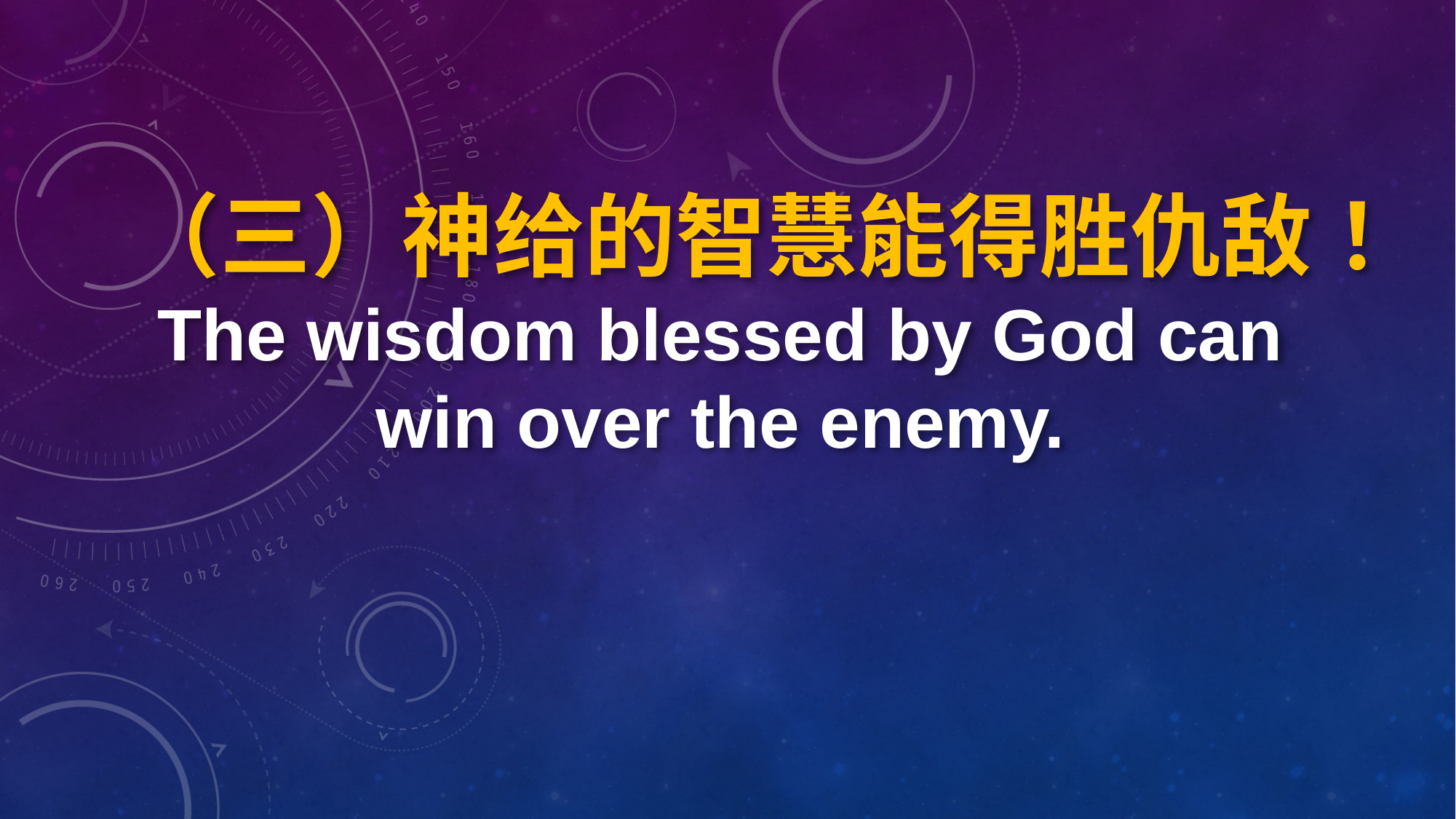

（三）神给的智慧能得胜仇敌！
The wisdom blessed by God can win over the enemy.